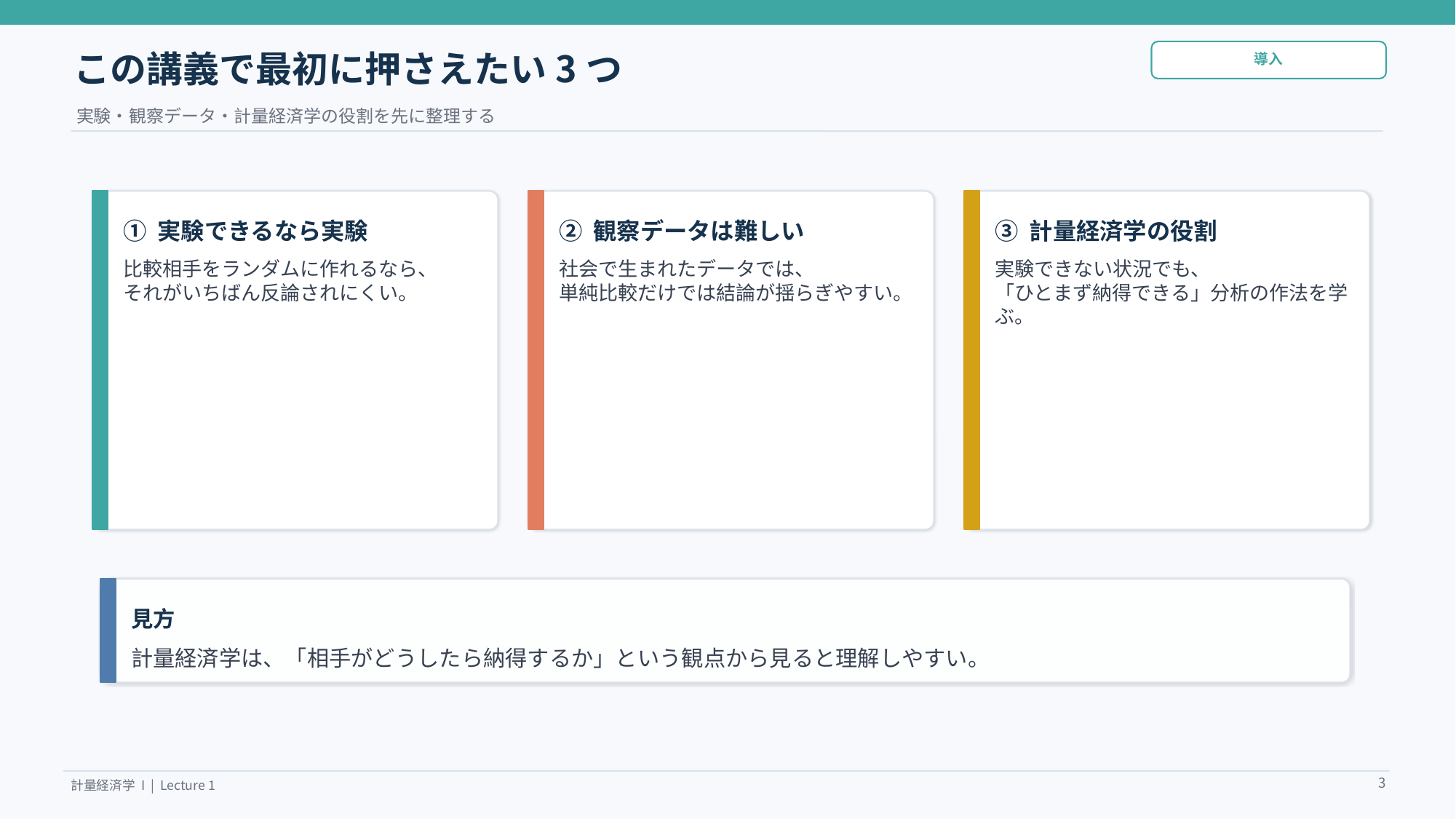

この講義で最初に押さえたい3つ

導入
実験・観察データ・計量経済学の役割を先に整理する

① 実験できるなら実験
② 観察データは難しい
③ 計量経済学の役割
比較相手をランダムに作れるなら、
それがいちばん反論されにくい。
社会で生まれたデータでは、
単純比較だけでは結論が揺らぎやすい。
実験できない状況でも、
「ひとまず納得できる」分析の作法を学ぶ。

見方
計量経済学は、「相手がどうしたら納得するか」という観点から見ると理解しやすい。

3
計量経済学 I  |  Lecture 1